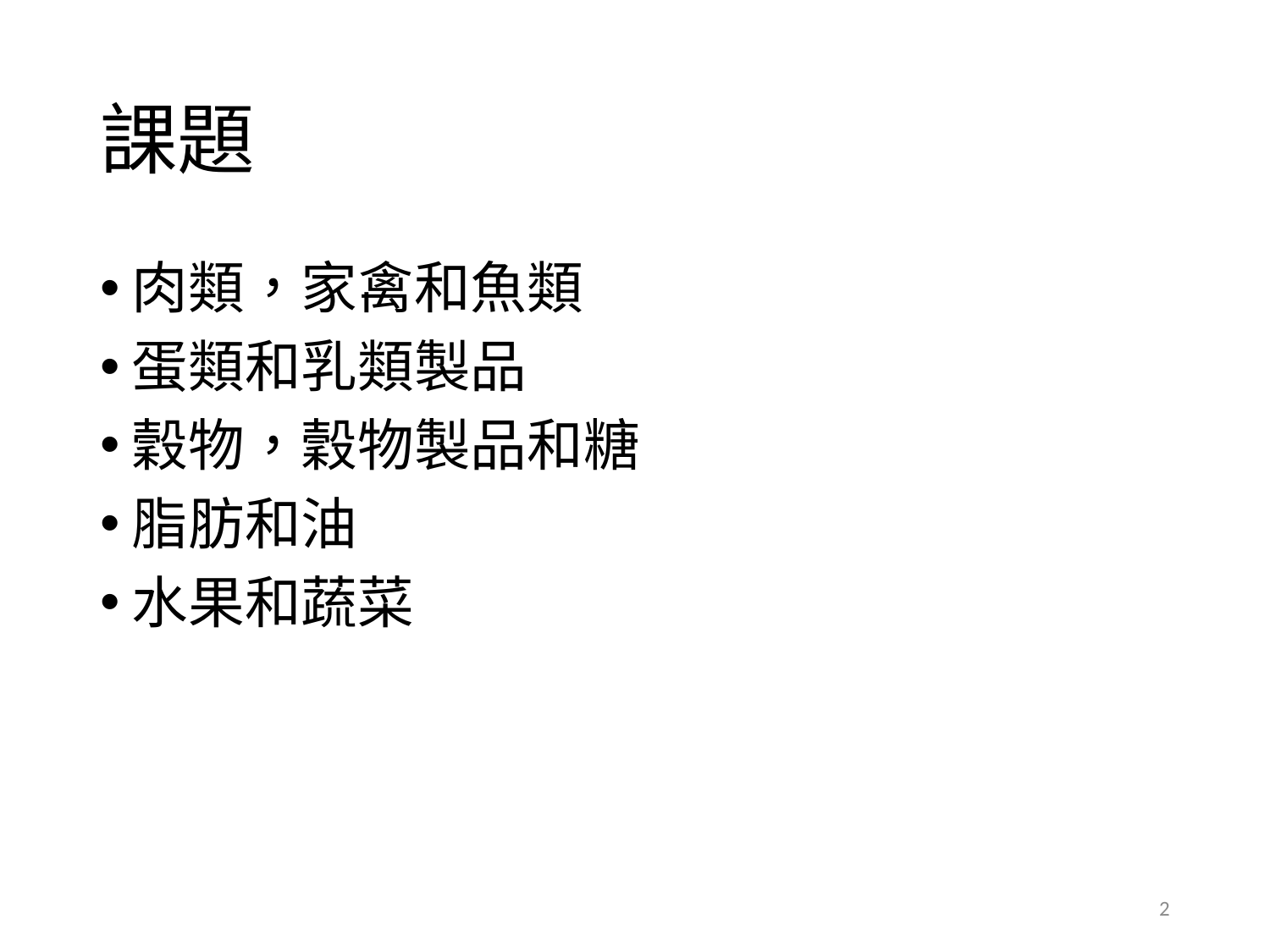

# 課題
肉類，家禽和魚類
蛋類和乳類製品
穀物，穀物製品和糖
脂肪和油
水果和蔬菜
2